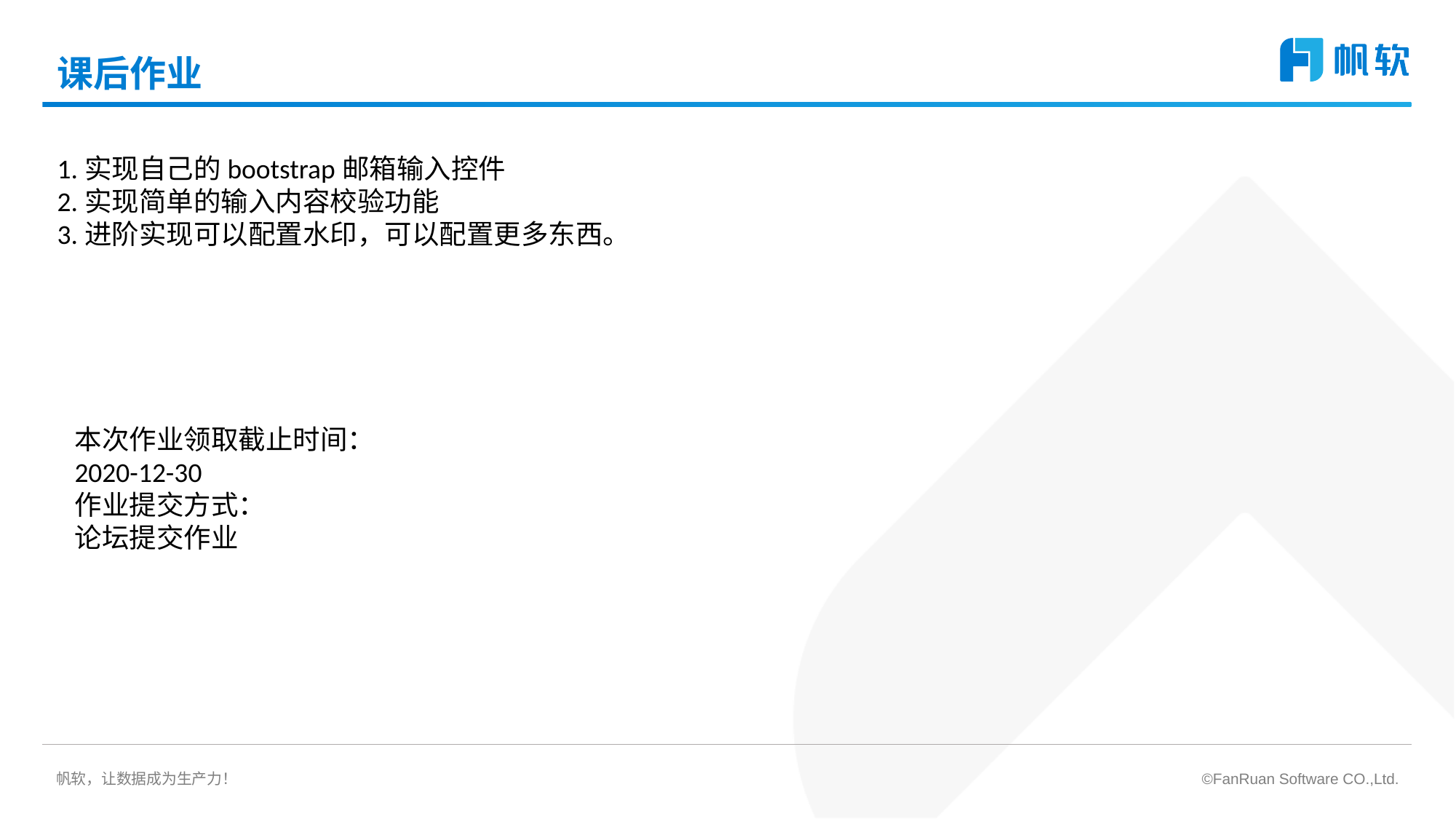

# 课后作业
1.实现自己的bootstrap邮箱输入控件
2.实现简单的输入内容校验功能
3.进阶实现可以配置水印，可以配置更多东西。
本次作业领取截止时间：
2020-12-30
作业提交方式：
论坛提交作业